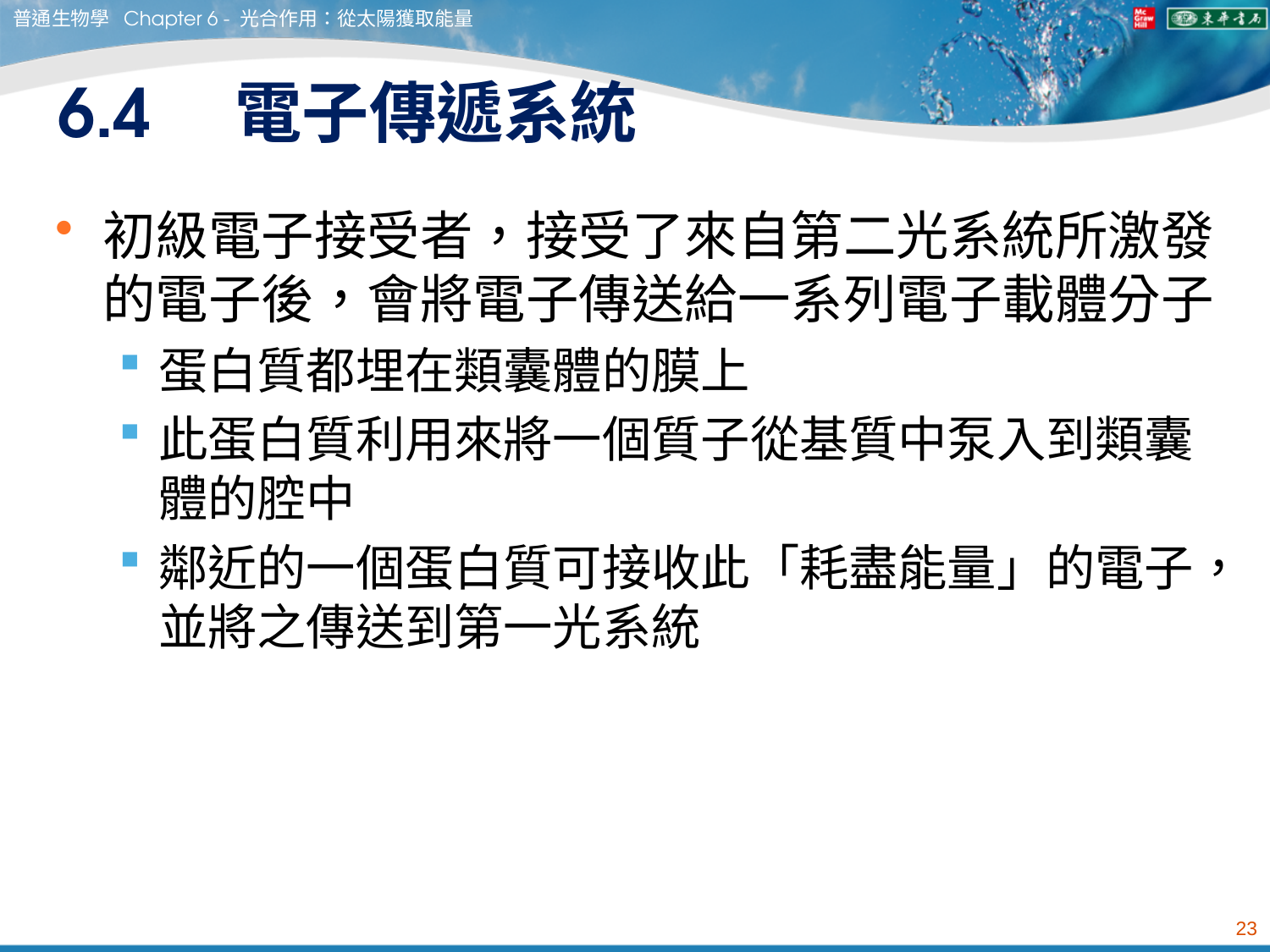

普通生物學  Chapter 6 - 光合作用：從太陽獲取能量
# 6.4　電子傳遞系統
初級電子接受者，接受了來自第二光系統所激發的電子後，會將電子傳送給一系列電子載體分子
蛋白質都埋在類囊體的膜上
此蛋白質利用來將一個質子從基質中泵入到類囊體的腔中
鄰近的一個蛋白質可接收此「耗盡能量」的電子，並將之傳送到第一光系統
23